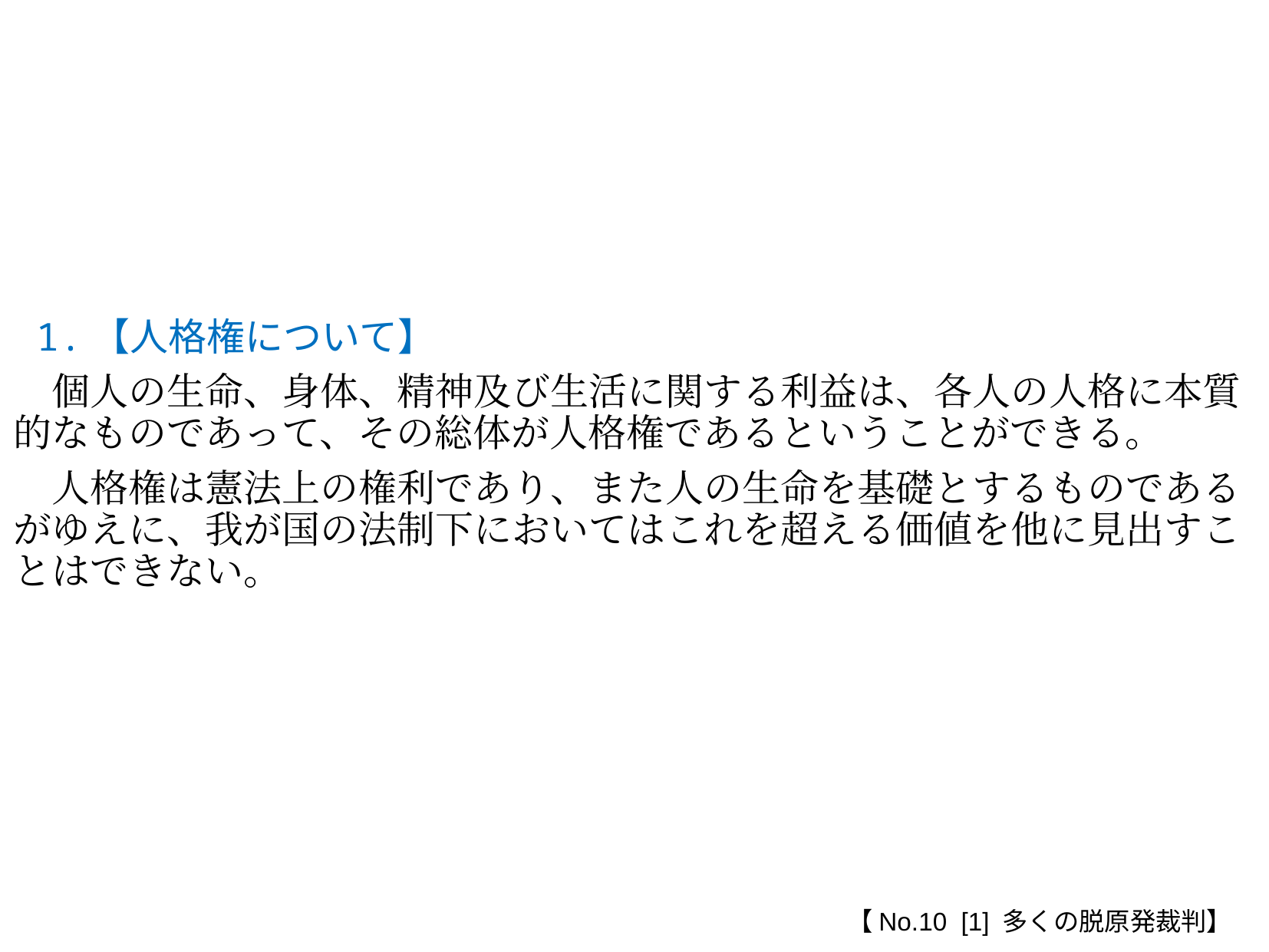

1.【人格権について】
　個人の生命、身体、精神及び生活に関する利益は、各人の人格に本質的なものであって、その総体が人格権であるということができる。
　人格権は憲法上の権利であり、また人の生命を基礎とするものであるがゆえに、我が国の法制下においてはこれを超える価値を他に見出すことはできない。
【No.10  [1] 多くの脱原発裁判】